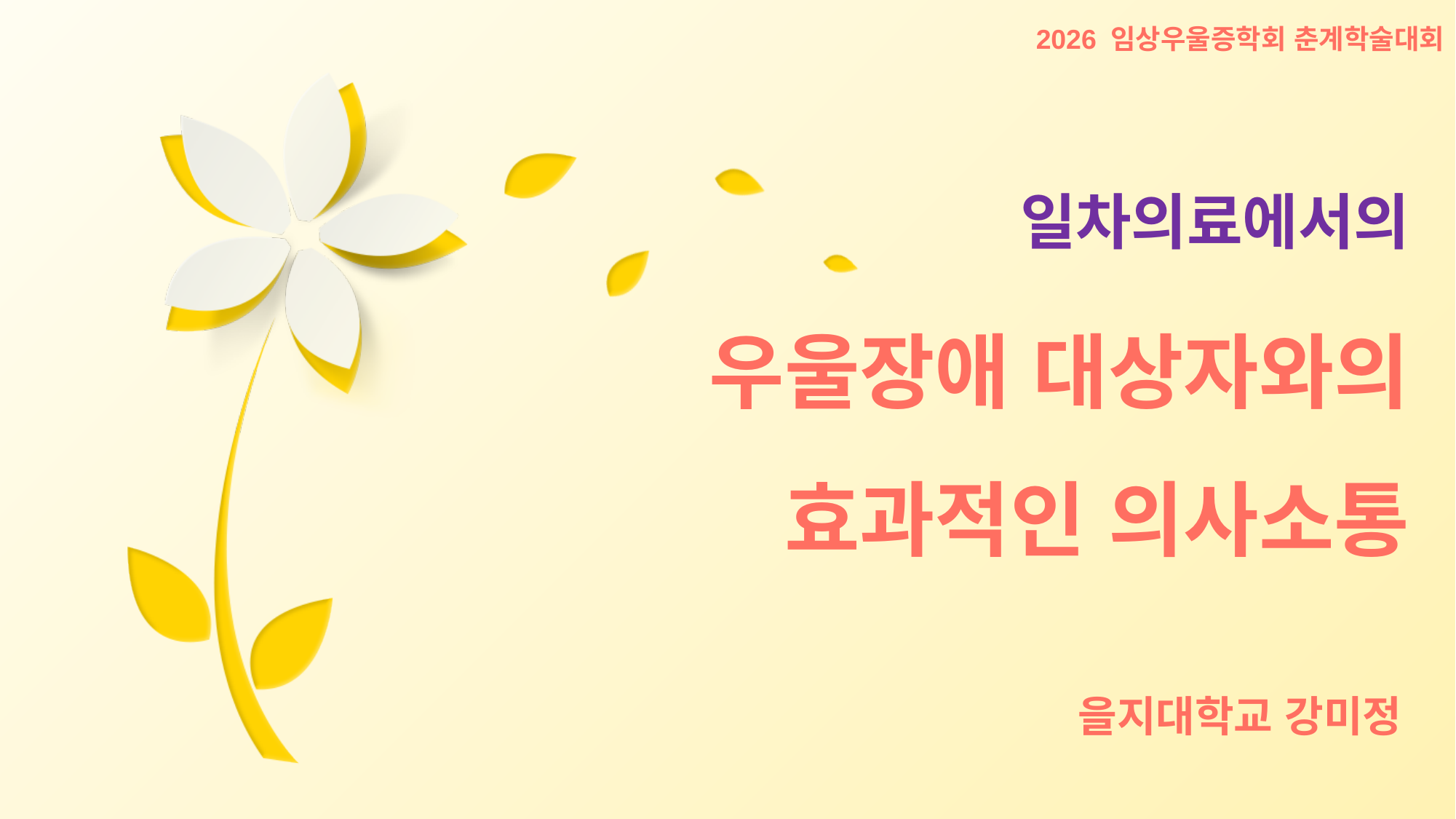

2026 임상우울증학회 춘계학술대회
일차의료에서의
우울장애 대상자와의 효과적인 의사소통
을지대학교 강미정